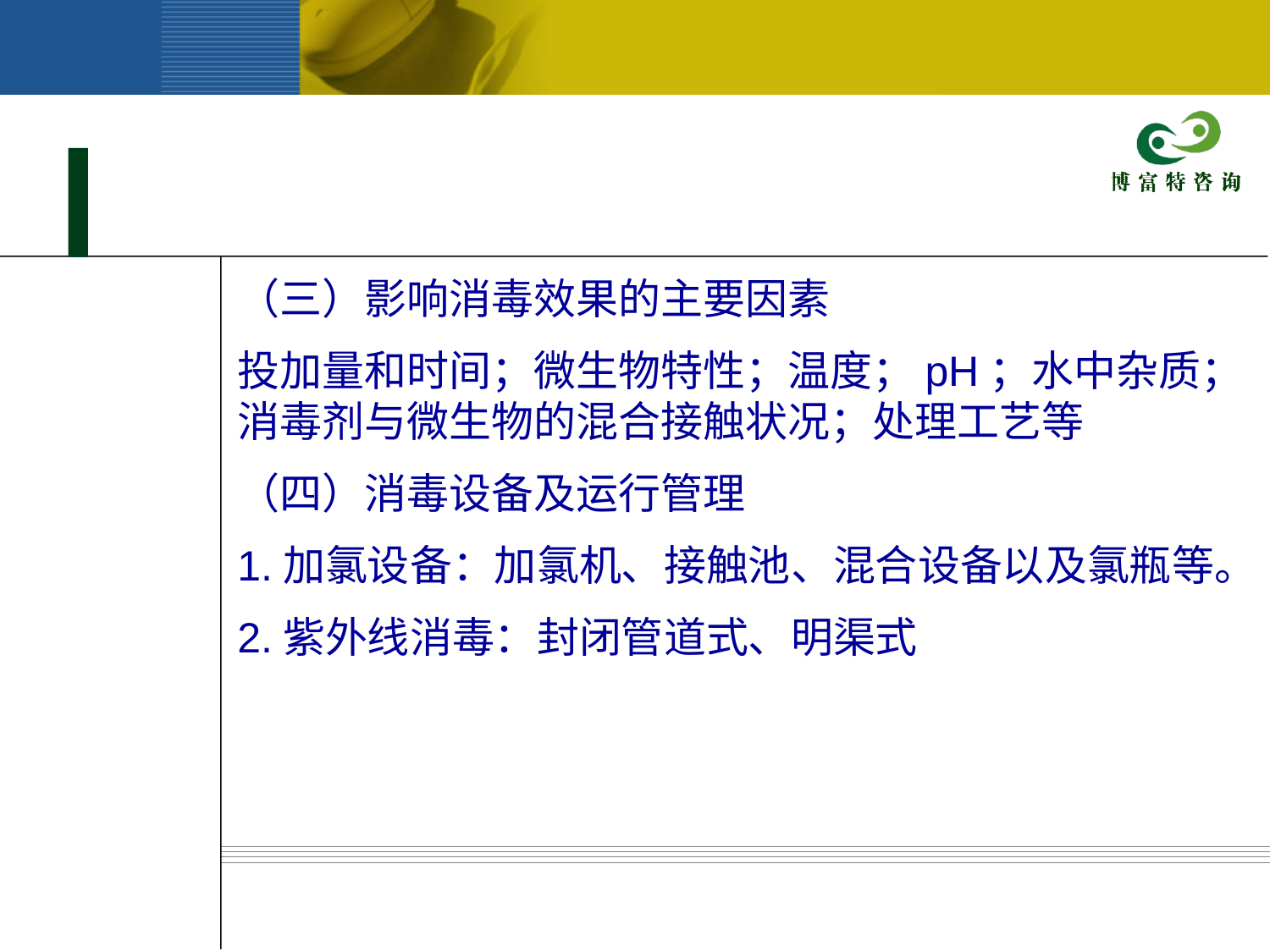

（三）影响消毒效果的主要因素
投加量和时间；微生物特性；温度；pH；水中杂质；消毒剂与微生物的混合接触状况；处理工艺等
（四）消毒设备及运行管理
1.加氯设备：加氯机、接触池、混合设备以及氯瓶等。
2.紫外线消毒：封闭管道式、明渠式